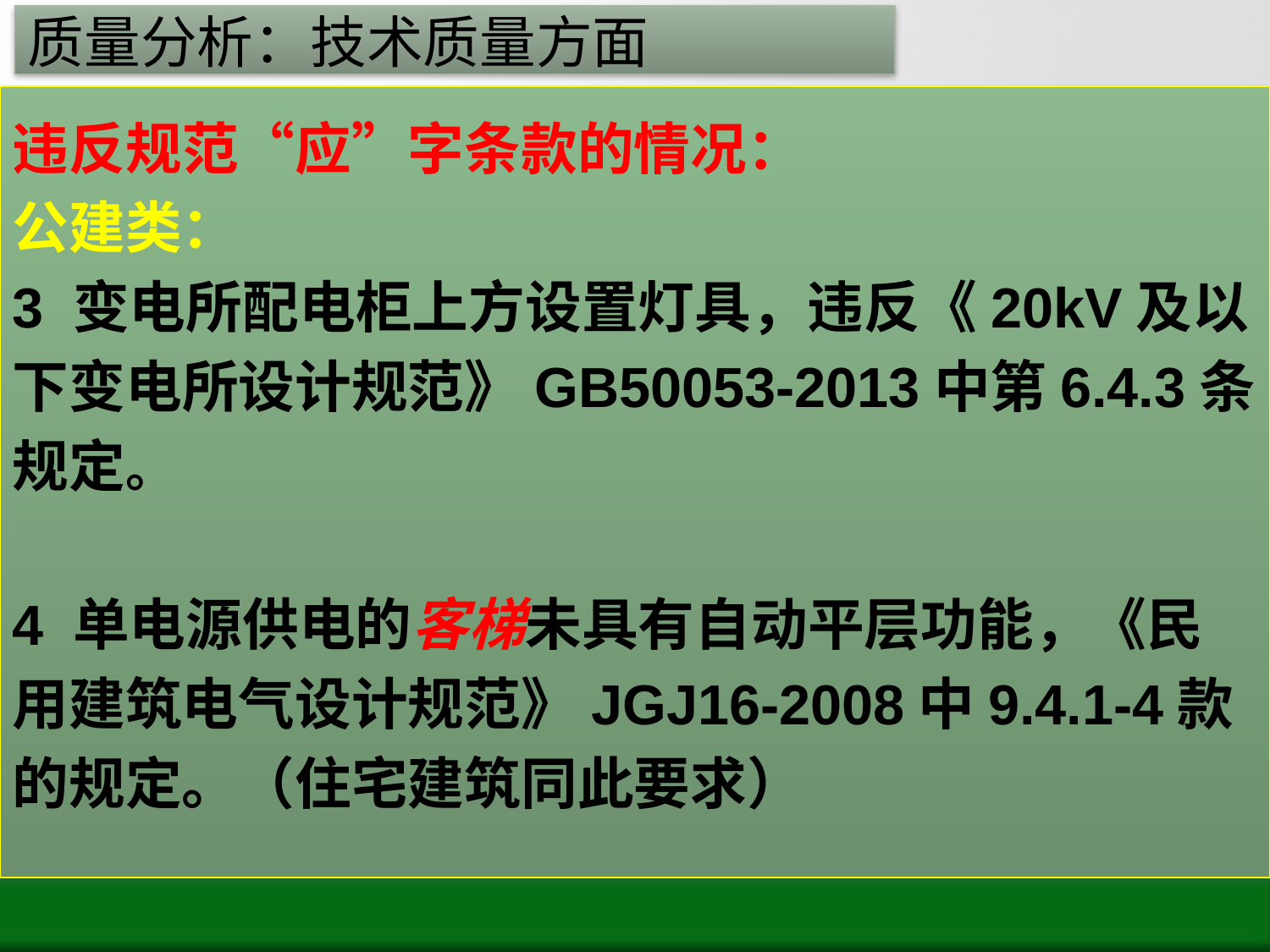

# 质量分析：技术质量方面
违反规范“应”字条款的情况：
公建类：
3 变电所配电柜上方设置灯具，违反《20kV及以下变电所设计规范》GB50053-2013中第6.4.3条规定。

4 单电源供电的客梯未具有自动平层功能，《民用建筑电气设计规范》JGJ16-2008中9.4.1-4款的规定。（住宅建筑同此要求）